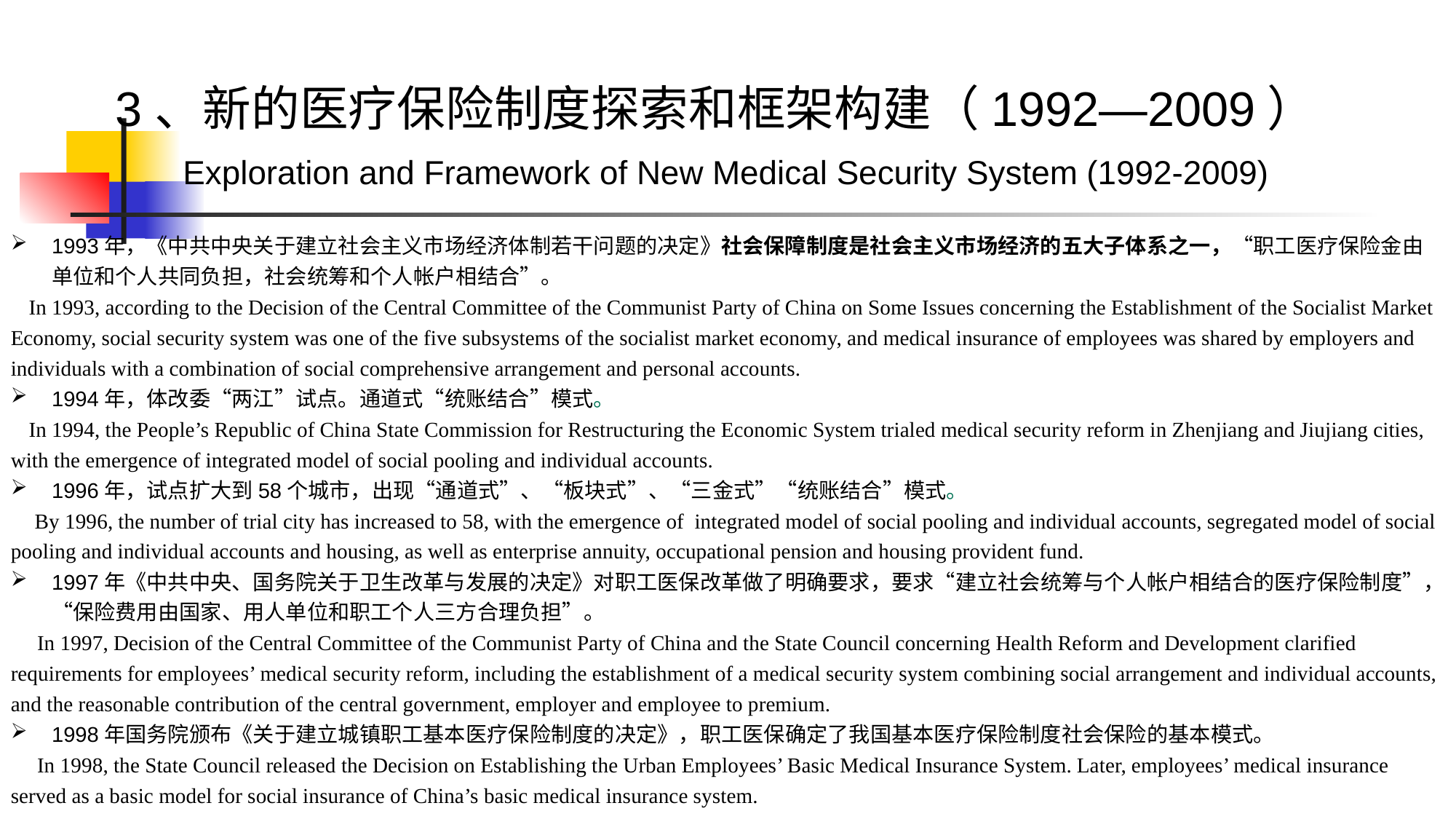

3、新的医疗保险制度探索和框架构建（1992—2009）
     Exploration and Framework of New Medical Security System (1992-2009)
1993年，《中共中央关于建立社会主义市场经济体制若干问题的决定》社会保障制度是社会主义市场经济的五大子体系之一，“职工医疗保险金由单位和个人共同负担，社会统筹和个人帐户相结合”。
   In 1993, according to the Decision of the Central Committee of the Communist Party of China on Some Issues concerning the Establishment of the Socialist Market Economy, social security system was one of the five subsystems of the socialist market economy, and medical insurance of employees was shared by employers and individuals with a combination of social comprehensive arrangement and personal accounts.
1994年，体改委“两江”试点。通道式“统账结合”模式。
   In 1994, the People’s Republic of China State Commission for Restructuring the Economic System trialed medical security reform in Zhenjiang and Jiujiang cities, with the emergence of integrated model of social pooling and individual accounts.
1996年，试点扩大到58个城市，出现“通道式”、“板块式”、“三金式”“统账结合”模式。
    By 1996, the number of trial city has increased to 58, with the emergence of  integrated model of social pooling and individual accounts, segregated model of social pooling and individual accounts and housing, as well as enterprise annuity, occupational pension and housing provident fund.
1997年《中共中央、国务院关于卫生改革与发展的决定》对职工医保改革做了明确要求，要求“建立社会统筹与个人帐户相结合的医疗保险制度”，“保险费用由国家、用人单位和职工个人三方合理负担”。
     In 1997, Decision of the Central Committee of the Communist Party of China and the State Council concerning Health Reform and Development clarified requirements for employees’ medical security reform, including the establishment of a medical security system combining social arrangement and individual accounts, and the reasonable contribution of the central government, employer and employee to premium.
1998年国务院颁布《关于建立城镇职工基本医疗保险制度的决定》，职工医保确定了我国基本医疗保险制度社会保险的基本模式。
     In 1998, the State Council released the Decision on Establishing the Urban Employees’ Basic Medical Insurance System. Later, employees’ medical insurance served as a basic model for social insurance of China’s basic medical insurance system.